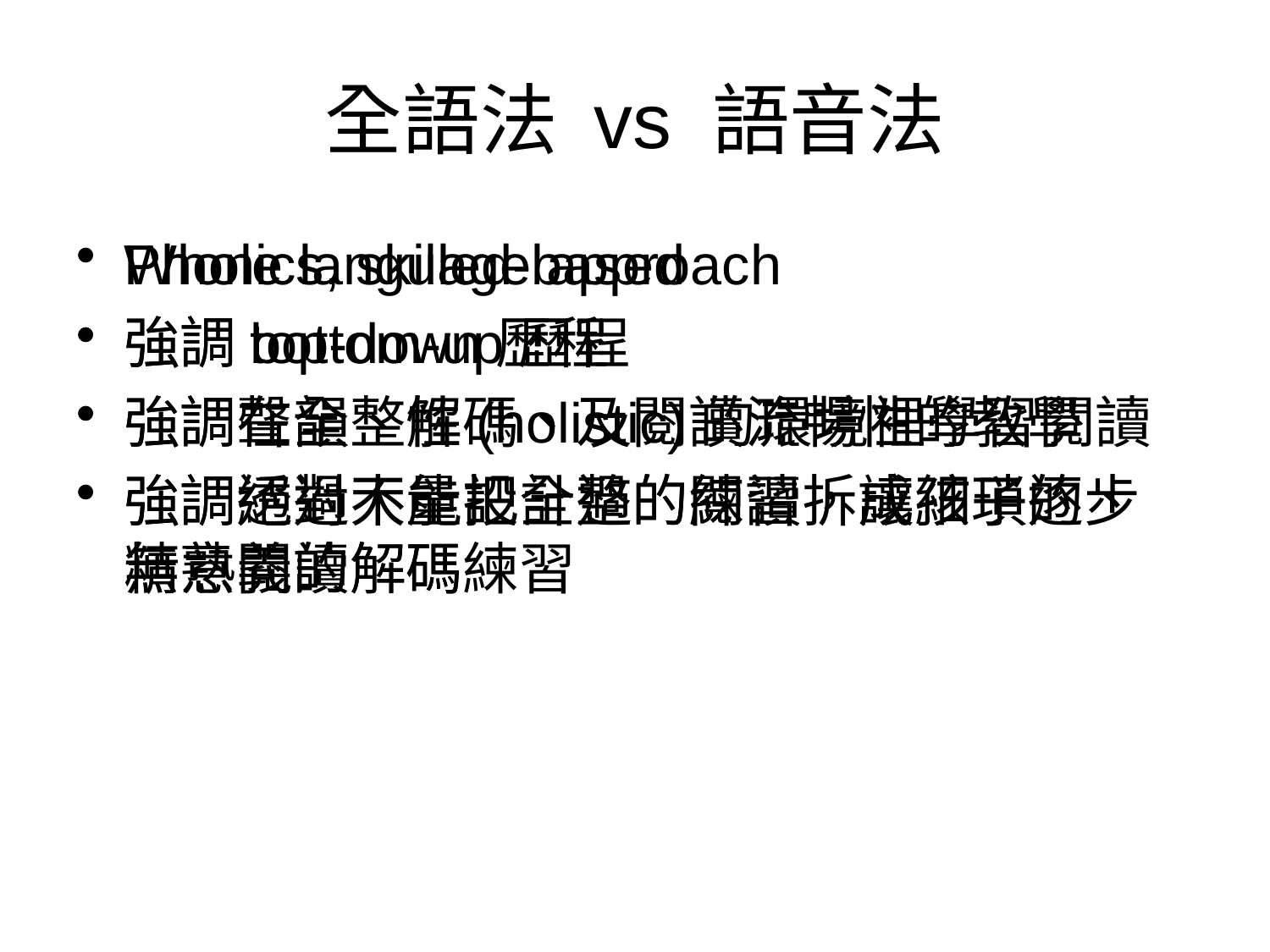

# 全語法 vs 語音法
Whole language approach
強調top-down歷程
強調在全整性(holistic)的環境裡學習閱讀
強調絕對不能把全整的閱讀拆成細瑣的、無意義的解碼練習
Phonics, skilled-based
強調bottom-up歷程
強調聲韻、解碼、及閱讀流暢性的教學
強調透過大量設計過的練習，讓孩子逐步精熟閱讀解碼